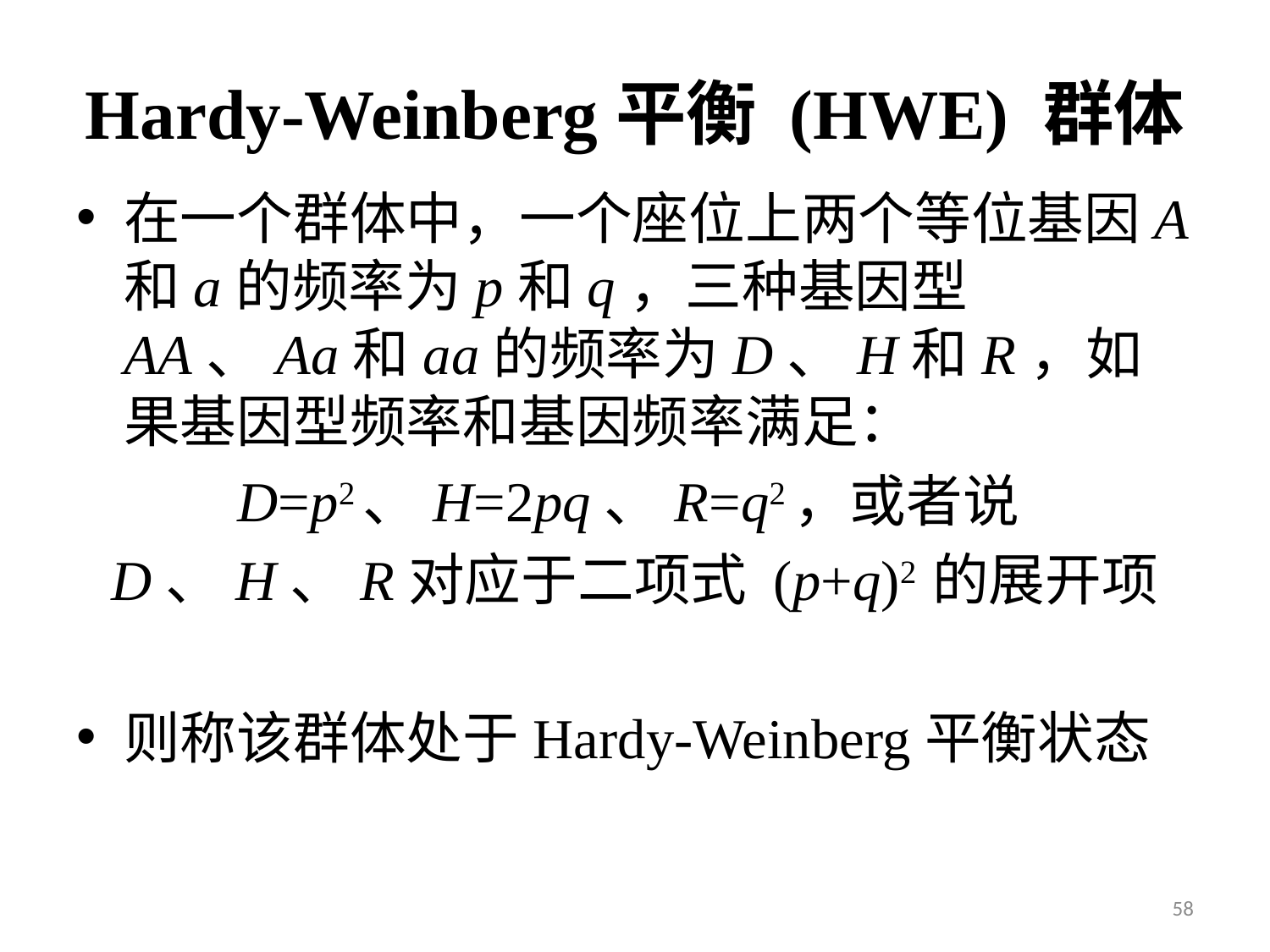

# Hardy-Weinberg平衡 (HWE) 群体
在一个群体中，一个座位上两个等位基因A和a的频率为p和q，三种基因型AA、Aa和aa的频率为D、H和R，如果基因型频率和基因频率满足：
D=p2、H=2pq、R=q2，或者说
D、H、R对应于二项式 (p+q)2 的展开项

则称该群体处于Hardy-Weinberg平衡状态

58